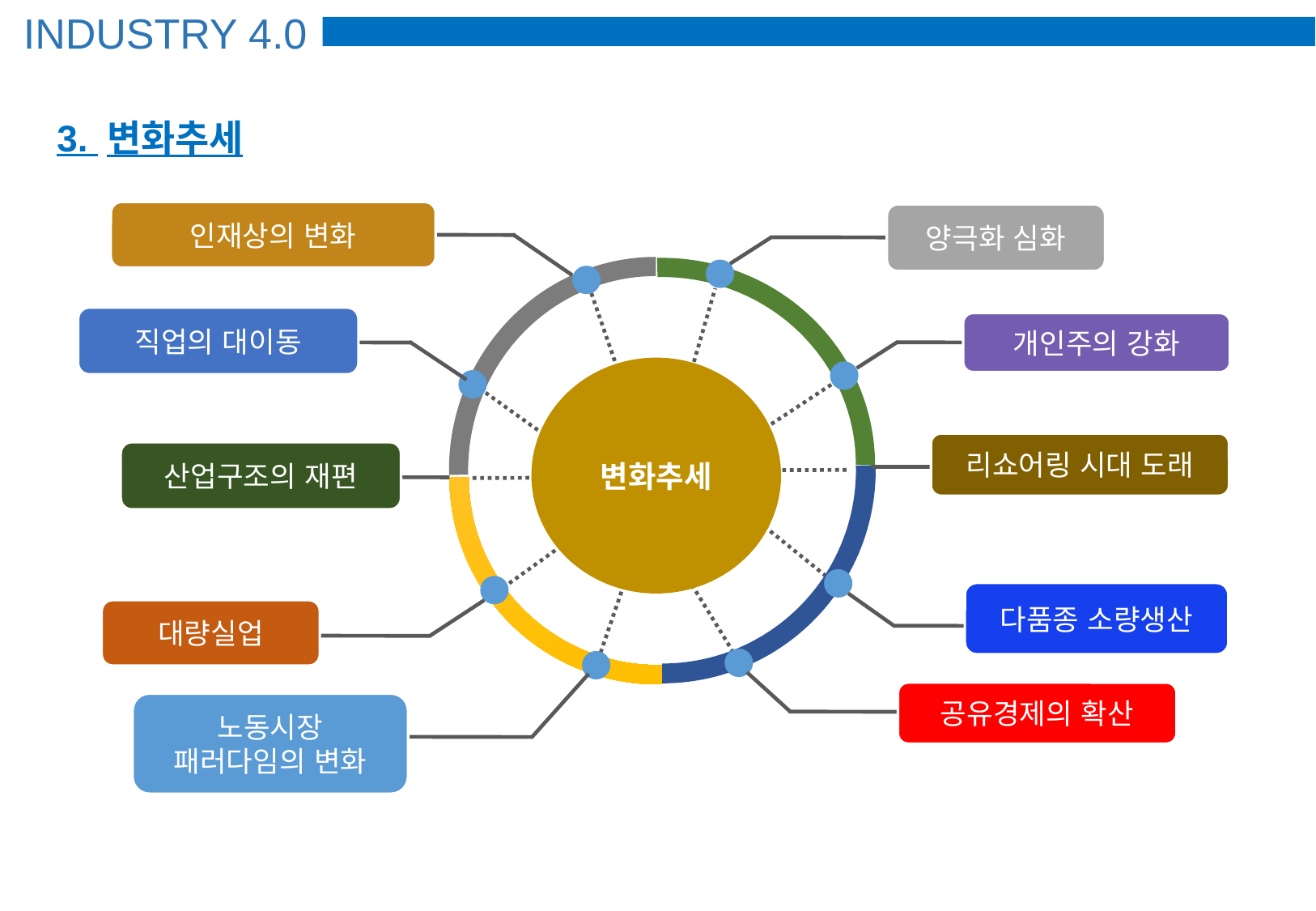

INDUSTRY 4.0

3. 변화추세
인재상의 변화
양극화 심화

직업의 대이동
개인주의 강화
변화추세

리쇼어링 시대 도래
산업구조의 재편

다품종 소량생산
대량실업

공유경제의 확산
노동시장
패러다임의 변화
Page 11
CLC COMPANY.